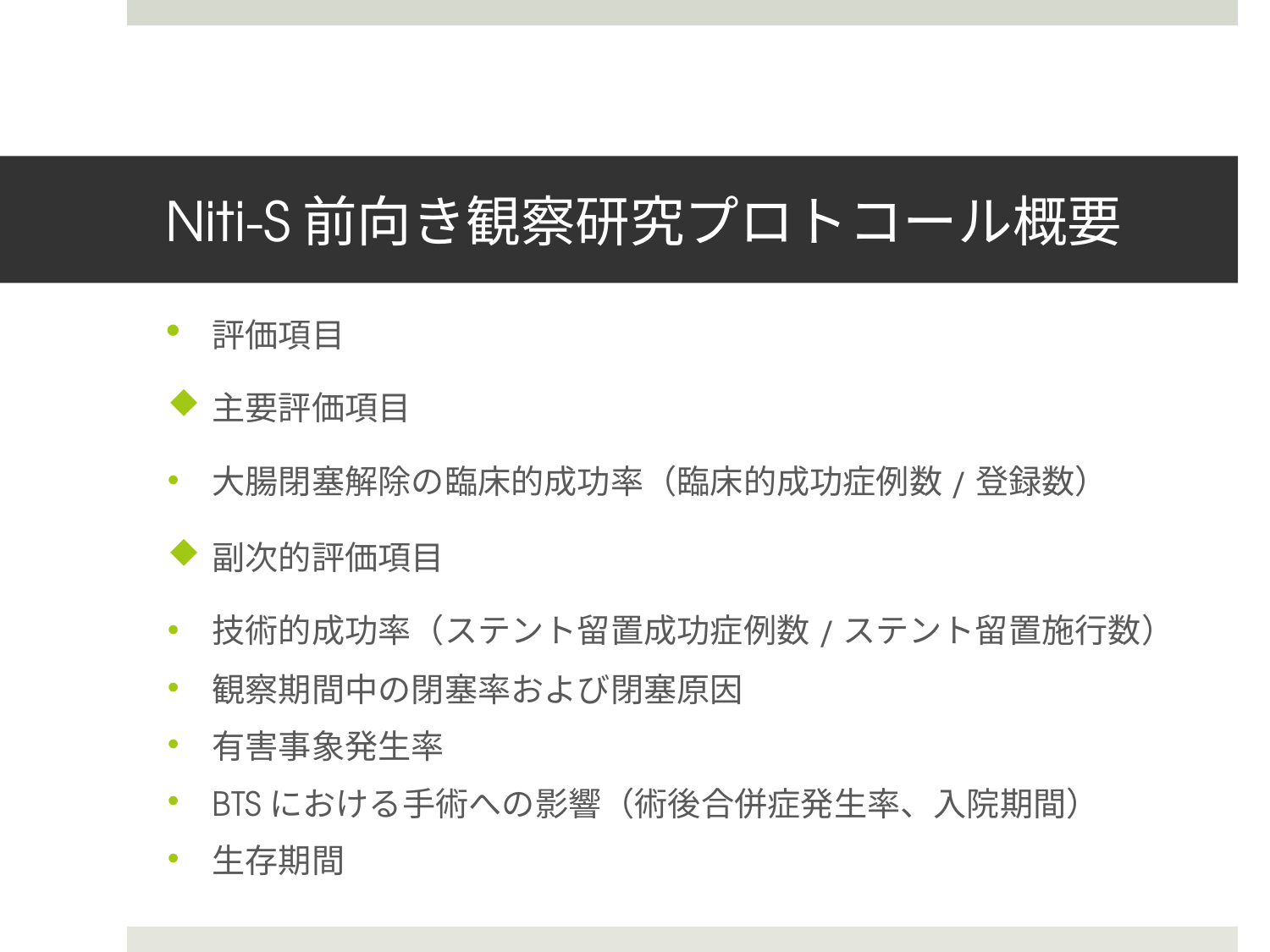

# Niti-S前向き観察研究プロトコール概要
評価項目
主要評価項目
大腸閉塞解除の臨床的成功率（臨床的成功症例数/登録数）
副次的評価項目
技術的成功率（ステント留置成功症例数/ステント留置施行数）
観察期間中の閉塞率および閉塞原因
有害事象発生率
BTSにおける手術への影響（術後合併症発生率、入院期間）
生存期間